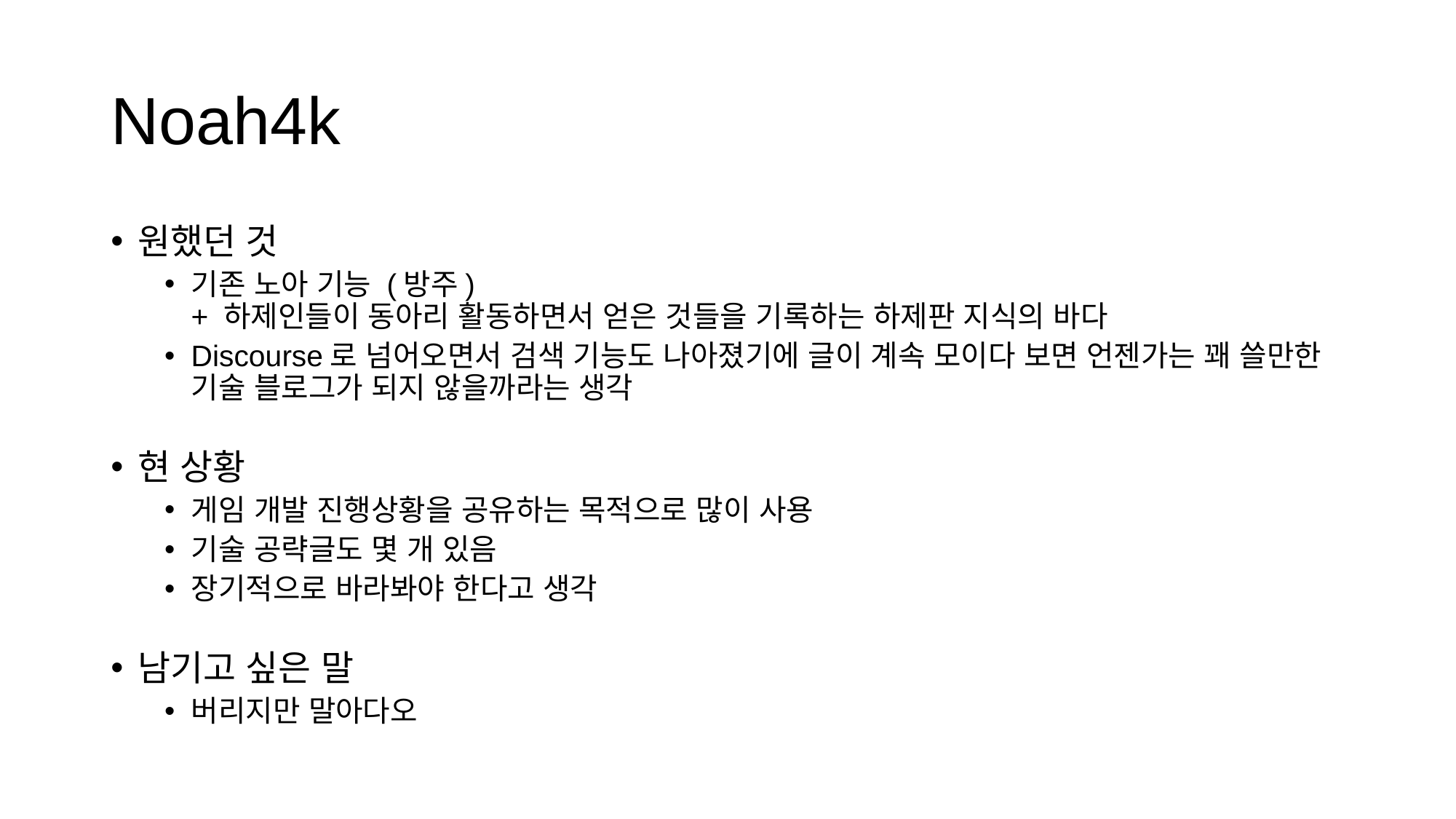

# Noah4k
원했던 것
기존 노아 기능 (방주)
+ 하제인들이 동아리 활동하면서 얻은 것들을 기록하는 하제판 지식의 바다
Discourse로 넘어오면서 검색 기능도 나아졌기에 글이 계속 모이다 보면 언젠가는 꽤 쓸만한 기술 블로그가 되지 않을까라는 생각

현 상황
게임 개발 진행상황을 공유하는 목적으로 많이 사용
기술 공략글도 몇 개 있음
장기적으로 바라봐야 한다고 생각

남기고 싶은 말
버리지만 말아다오